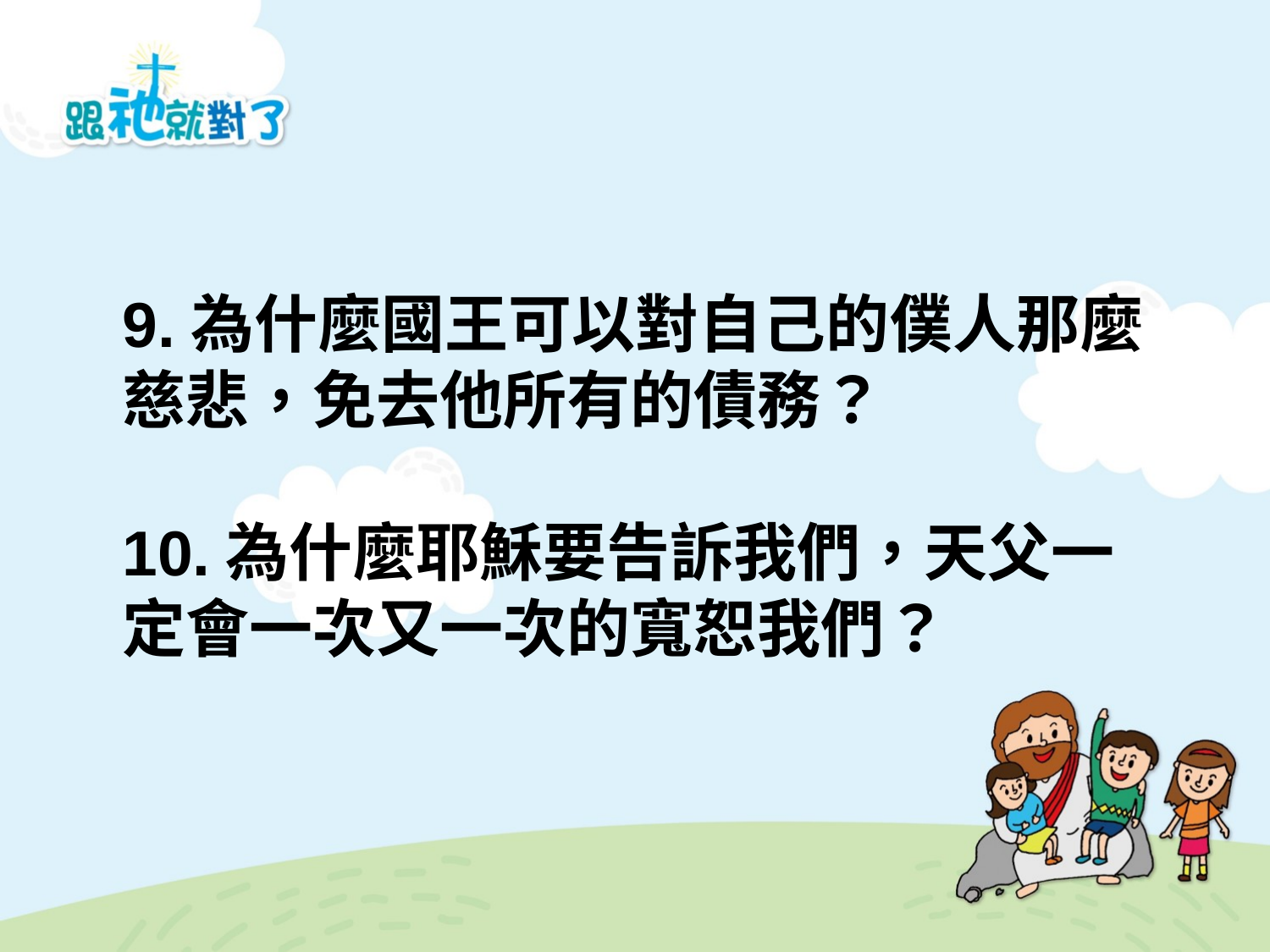

9.為什麼國王可以對自己的僕人那麼慈悲，免去他所有的債務？

10.為什麼耶穌要告訴我們，天父一定會一次又一次的寬恕我們？